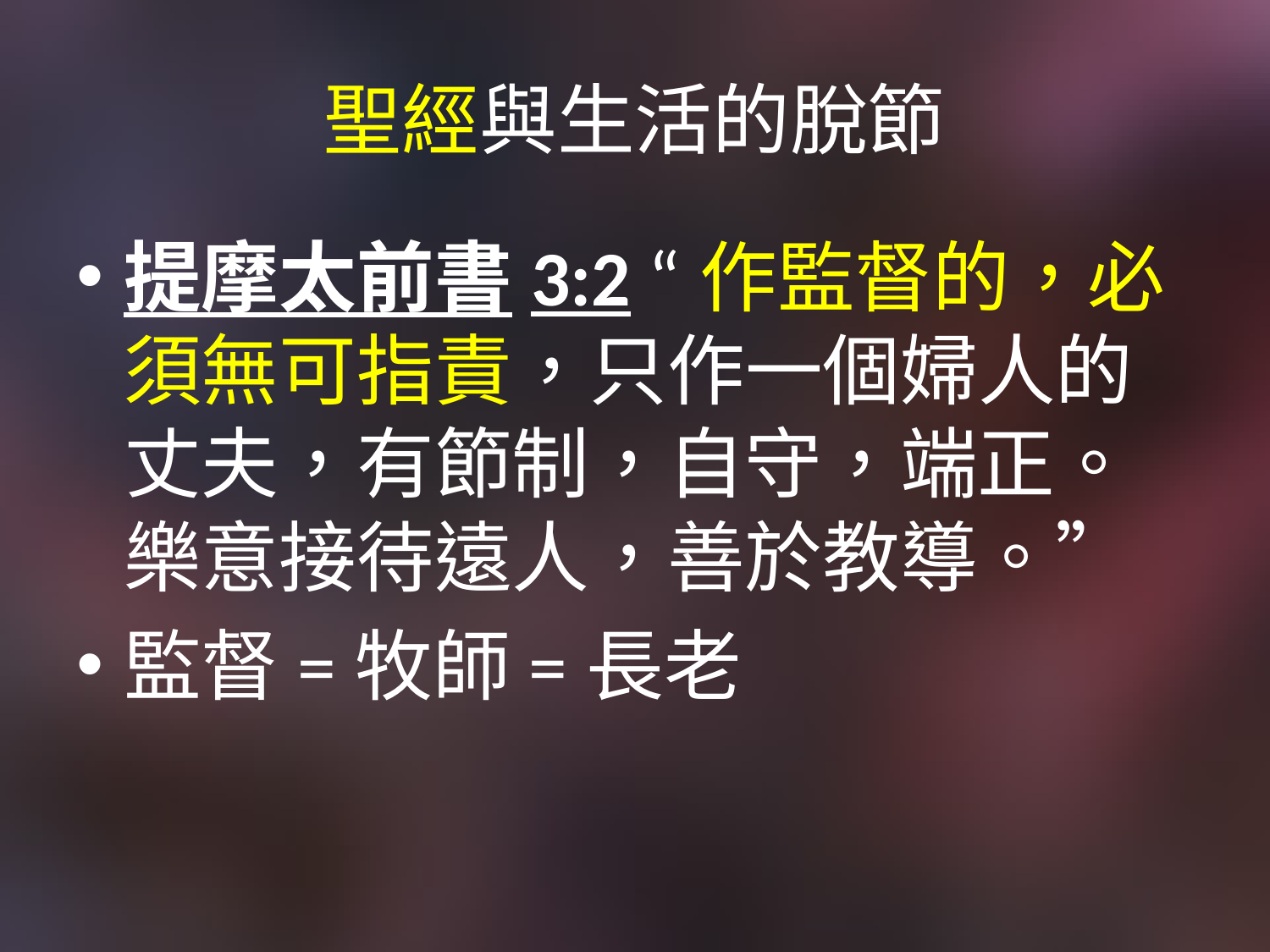

# 聖經與生活的脫節
提摩太前書3:2 “作監督的，必須無可指責，只作一個婦人的丈夫，有節制，自守，端正。樂意接待遠人，善於教導。”
監督=牧師=長老